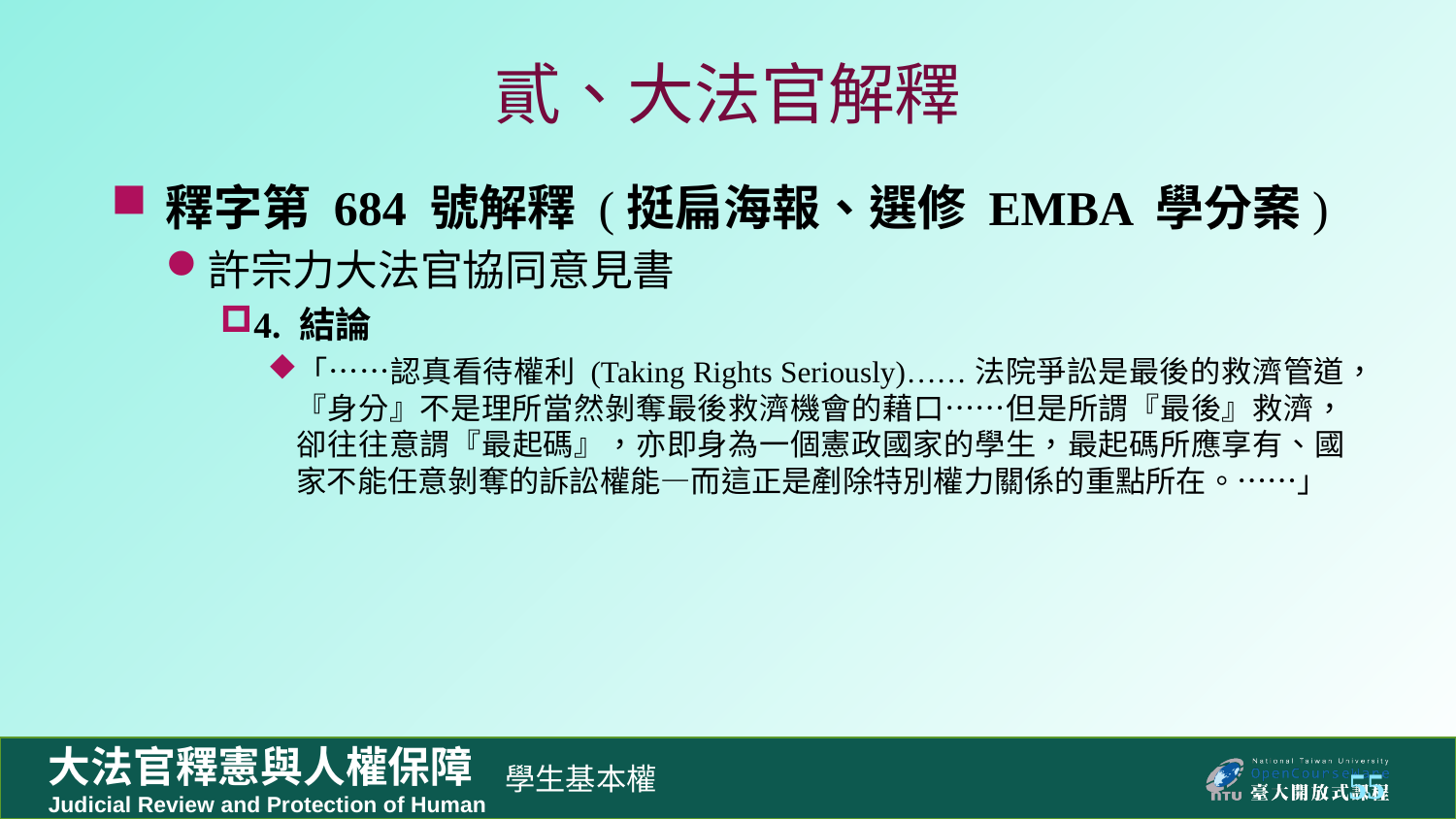

# 貳、大法官解釋
釋字第 684 號解釋 (挺扁海報、選修 EMBA 學分案)
許宗力大法官協同意見書
4. 結論
「……認真看待權利 (Taking Rights Seriously)……法院爭訟是最後的救濟管道，『身分』不是理所當然剝奪最後救濟機會的藉口……但是所謂『最後』救濟，卻往往意謂『最起碼』，亦即身為一個憲政國家的學生，最起碼所應享有、國家不能任意剝奪的訴訟權能—而這正是剷除特別權力關係的重點所在。……」